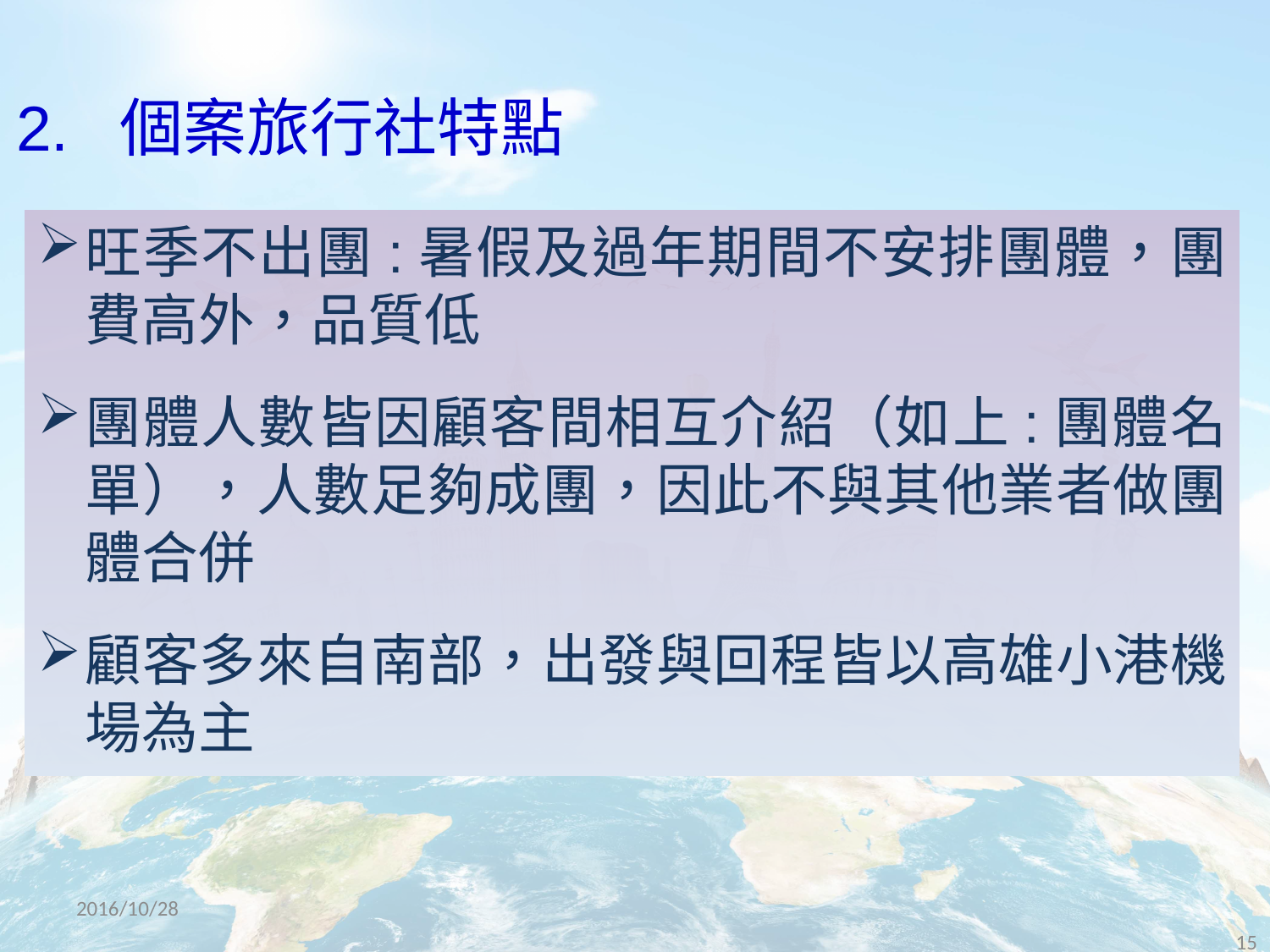

# 個案旅行社特點
旺季不出團:暑假及過年期間不安排團體，團費高外，品質低
團體人數皆因顧客間相互介紹（如上:團體名單），人數足夠成團，因此不與其他業者做團體合併
顧客多來自南部，出發與回程皆以高雄小港機場為主

2016/10/28
15